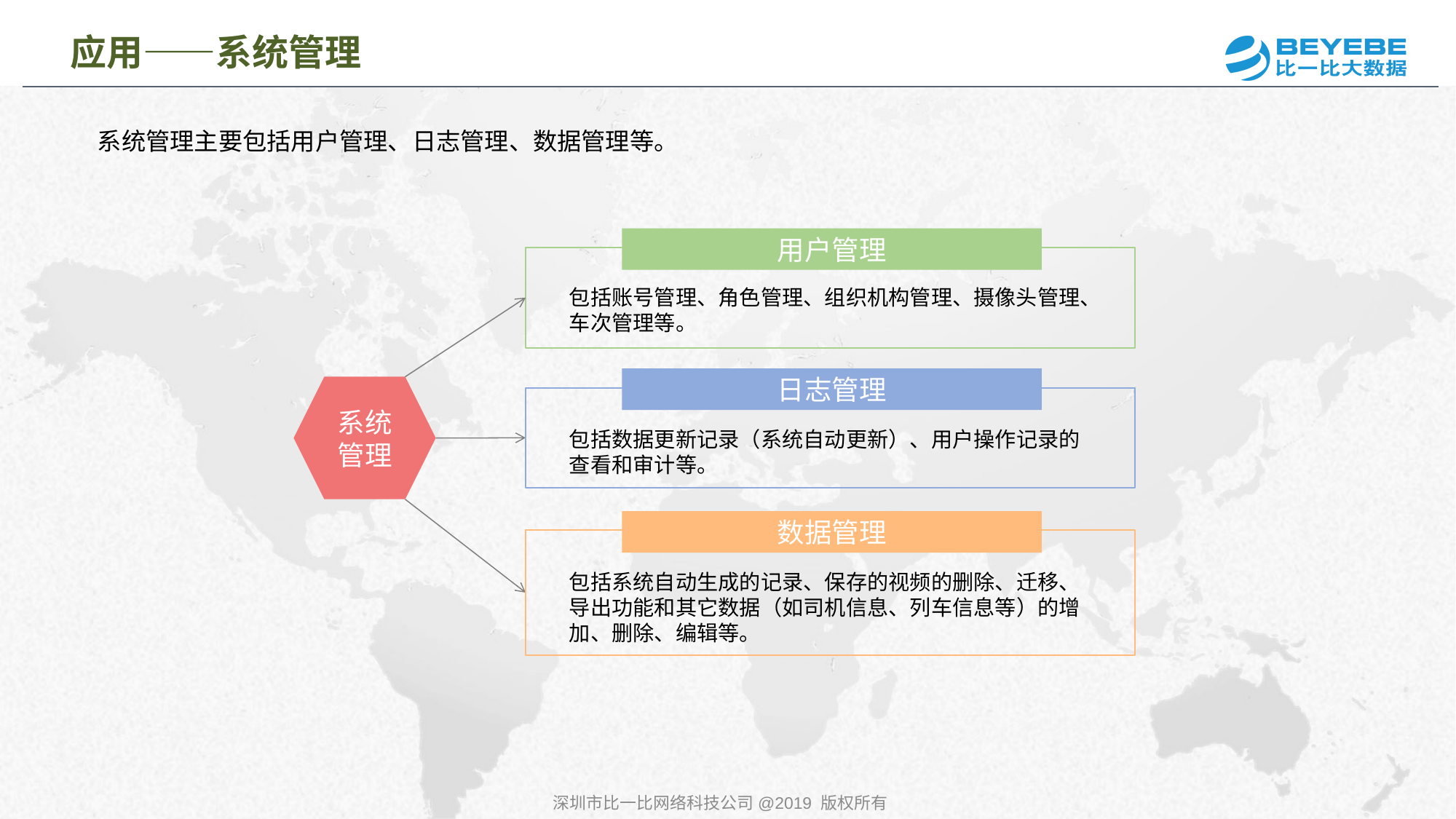

应用——系统管理
    系统管理主要包括用户管理、日志管理、数据管理等。
用户管理

包括账号管理、角色管理、组织机构管理、摄像头管理、车次管理等。
日志管理
系统管理

包括数据更新记录（系统自动更新）、用户操作记录的查看和审计等。
数据管理

包括系统自动生成的记录、保存的视频的删除、迁移、导出功能和其它数据（如司机信息、列车信息等）的增加、删除、编辑等。